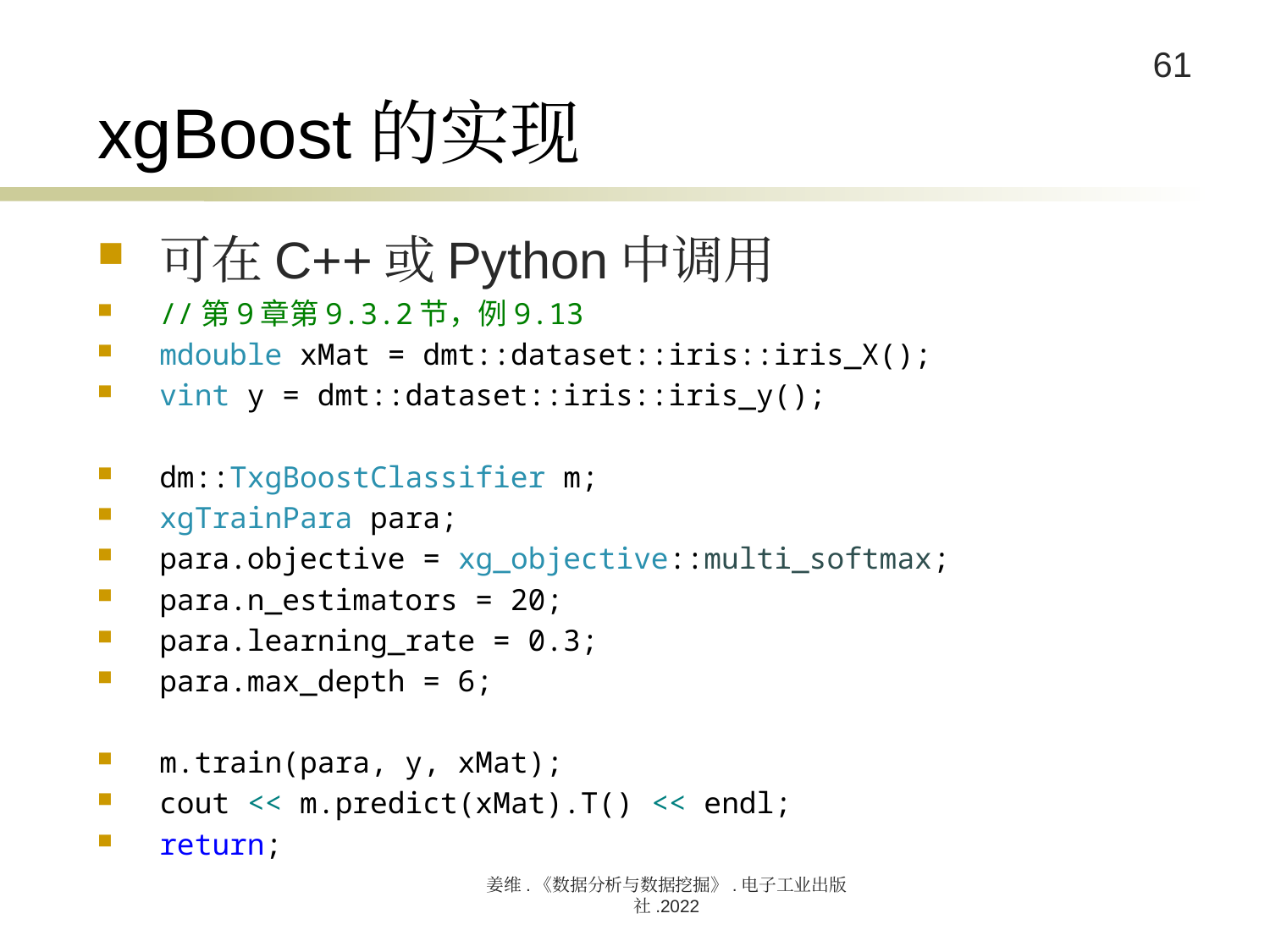

# xgBoost的实现
可在C++或Python中调用
//第9章第9.3.2节，例9.13
mdouble xMat = dmt::dataset::iris::iris_X();
vint y = dmt::dataset::iris::iris_y();

dm::TxgBoostClassifier m;
xgTrainPara para;
para.objective = xg_objective::multi_softmax;
para.n_estimators = 20;
para.learning_rate = 0.3;
para.max_depth = 6;

m.train(para, y, xMat);
cout << m.predict(xMat).T() << endl;
return;
姜维.《数据分析与数据挖掘》.电子工业出版社.2022